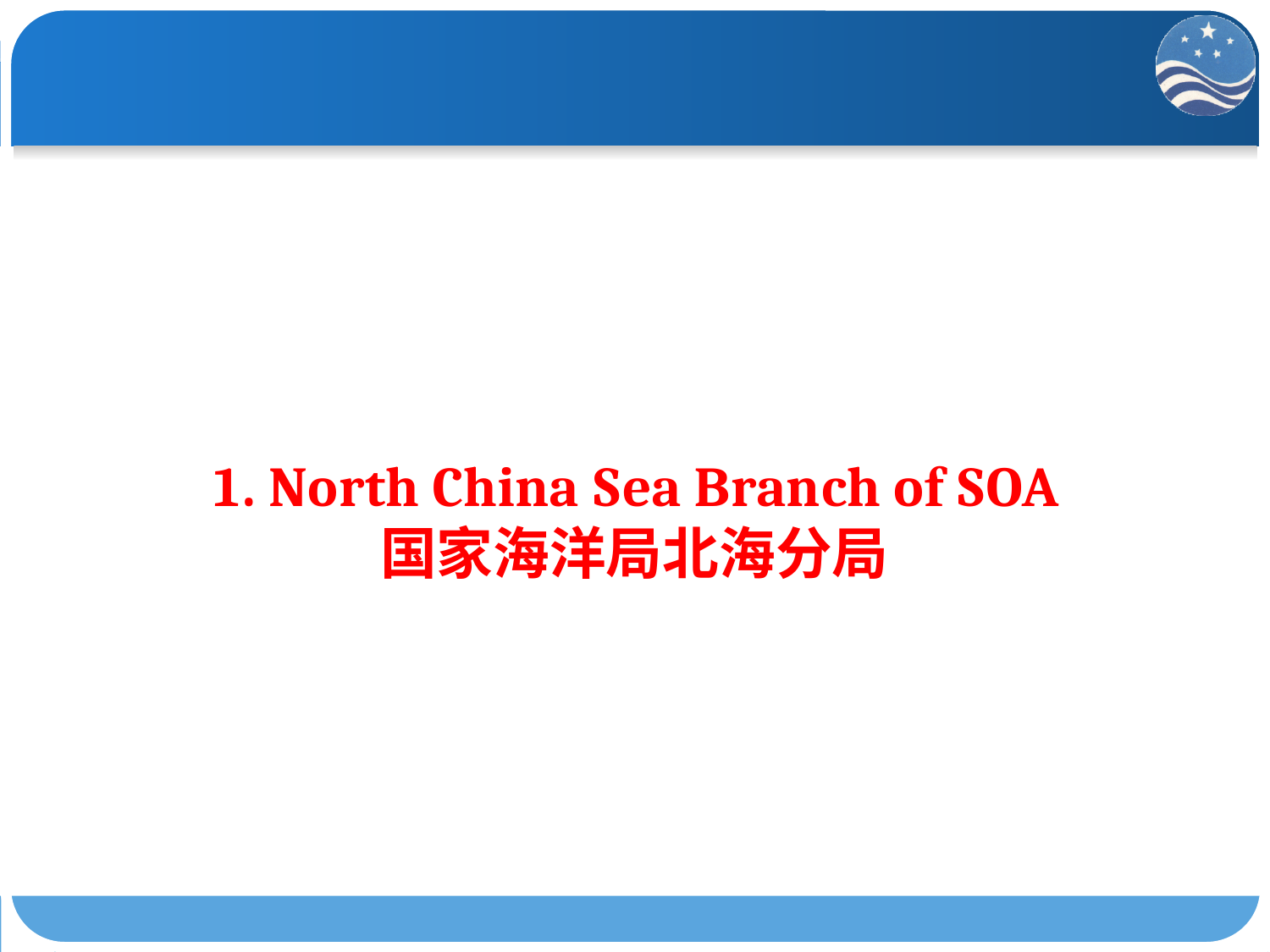

# 1. North China Sea Branch of SOA 国家海洋局北海分局